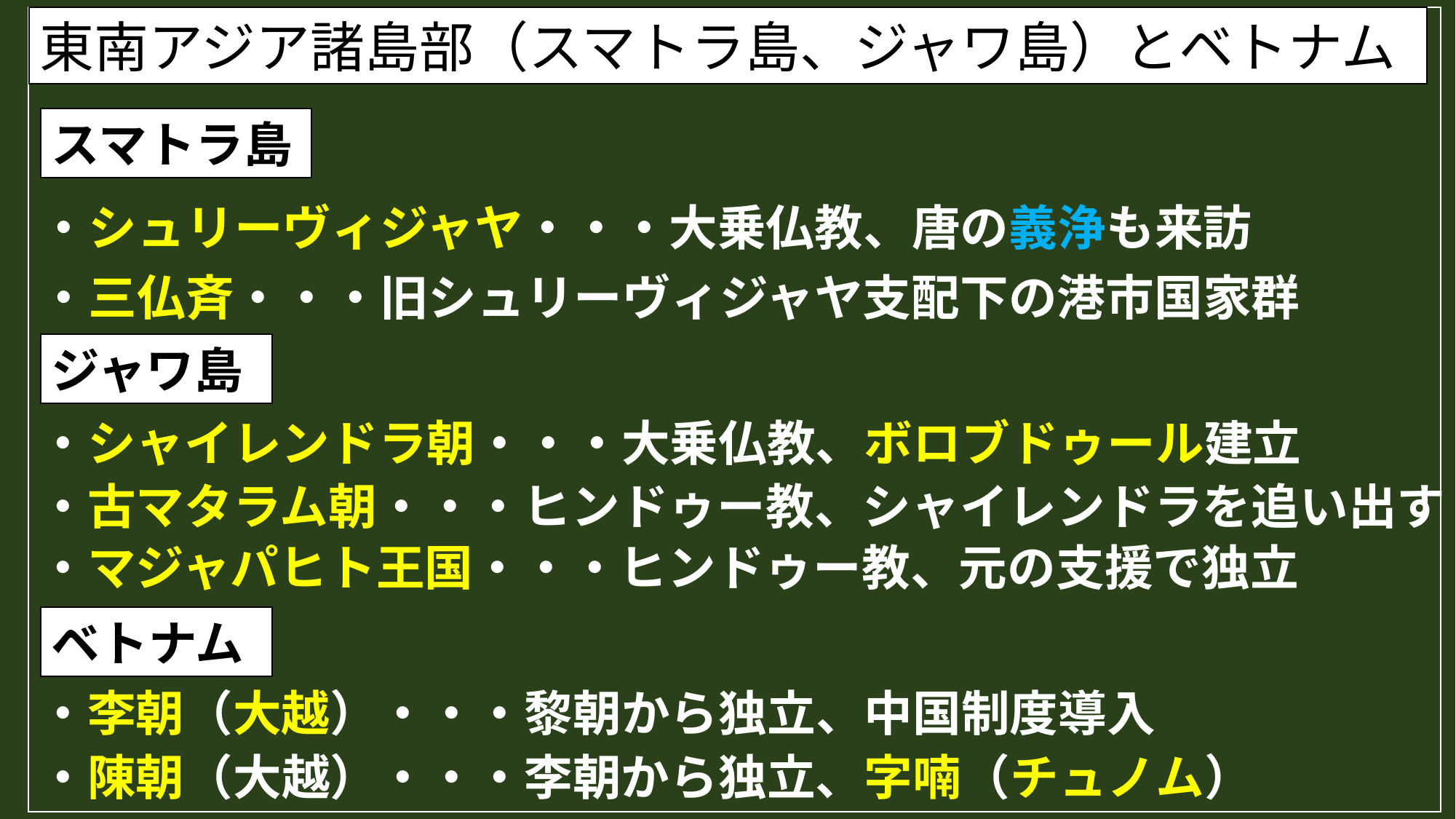

東南アジア諸島部（スマトラ島、ジャワ島）とベトナム
スマトラ島
・シュリーヴィジャヤ・・・大乗仏教、唐の義浄も来訪
・三仏斉・・・旧シュリーヴィジャヤ支配下の港市国家群
ジャワ島
・シャイレンドラ朝・・・大乗仏教、ボロブドゥール建立
・古マタラム朝・・・ヒンドゥー教、シャイレンドラを追い出す
・マジャパヒト王国・・・ヒンドゥー教、元の支援で独立
ベトナム
・李朝（大越）・・・黎朝から独立、中国制度導入
・陳朝（大越）・・・李朝から独立、字喃（チュノム）